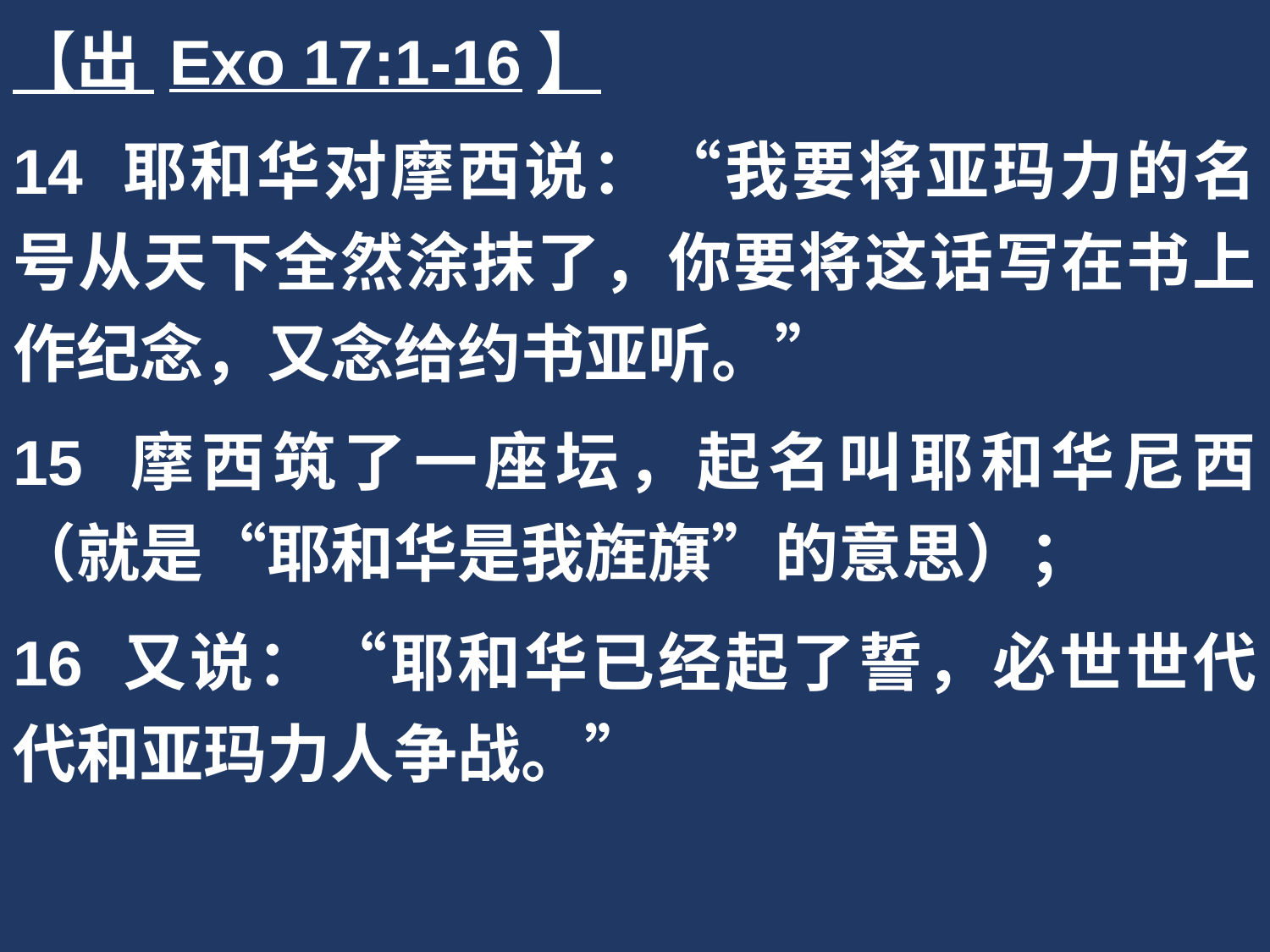

【出 Exo 17:1-16】
14 耶和华对摩西说：“我要将亚玛力的名号从天下全然涂抹了，你要将这话写在书上作纪念，又念给约书亚听。”
15 摩西筑了一座坛，起名叫耶和华尼西（就是“耶和华是我旌旗”的意思）；
16 又说：“耶和华已经起了誓，必世世代代和亚玛力人争战。”